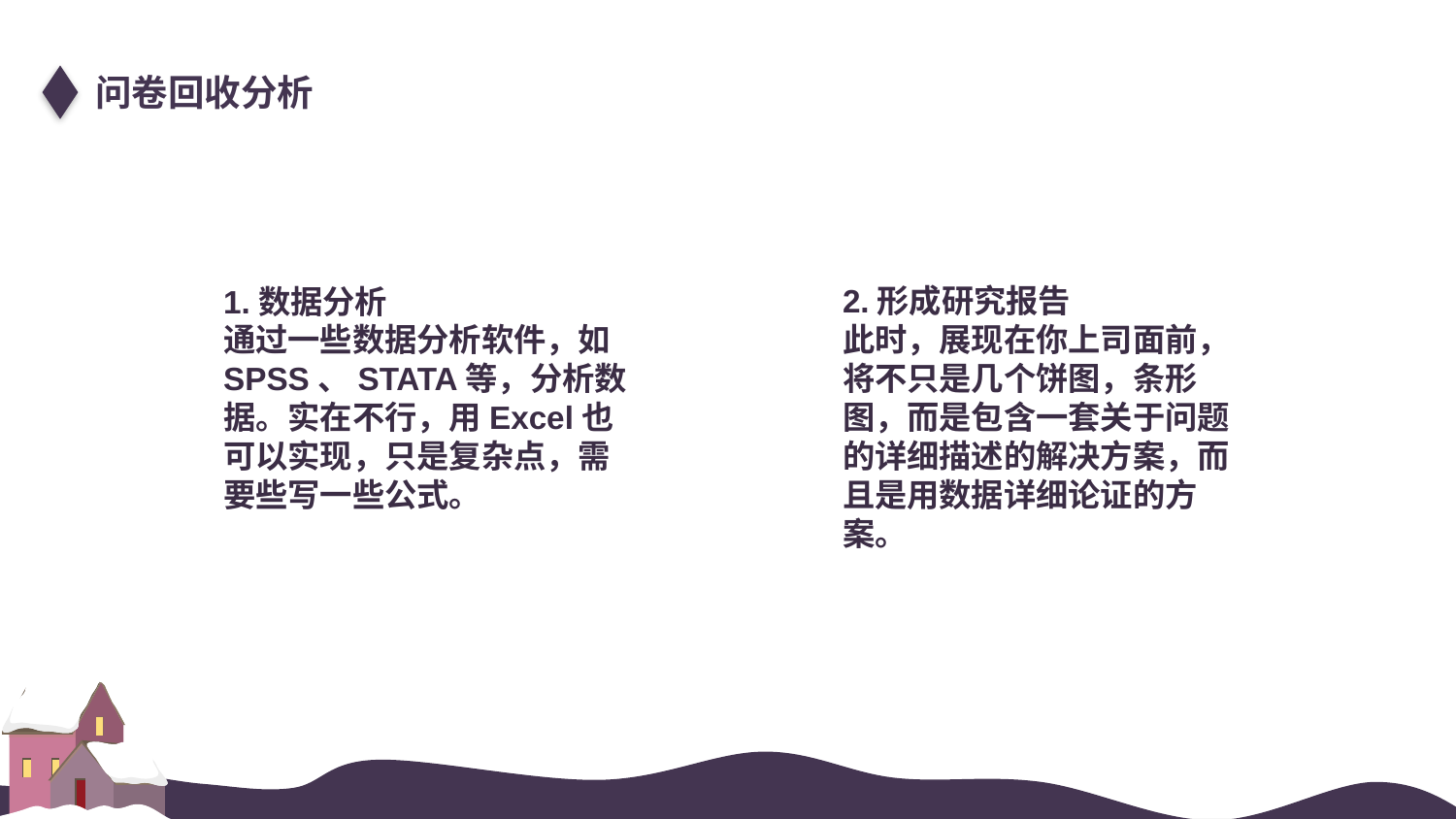

问卷回收分析

2.形成研究报告
此时，展现在你上司面前，将不只是几个饼图，条形图，而是包含一套关于问题的详细描述的解决方案，而且是用数据详细论证的方案。
1.数据分析
通过一些数据分析软件，如SPSS、STATA等，分析数据。实在不行，用Excel也可以实现，只是复杂点，需要些写一些公式。